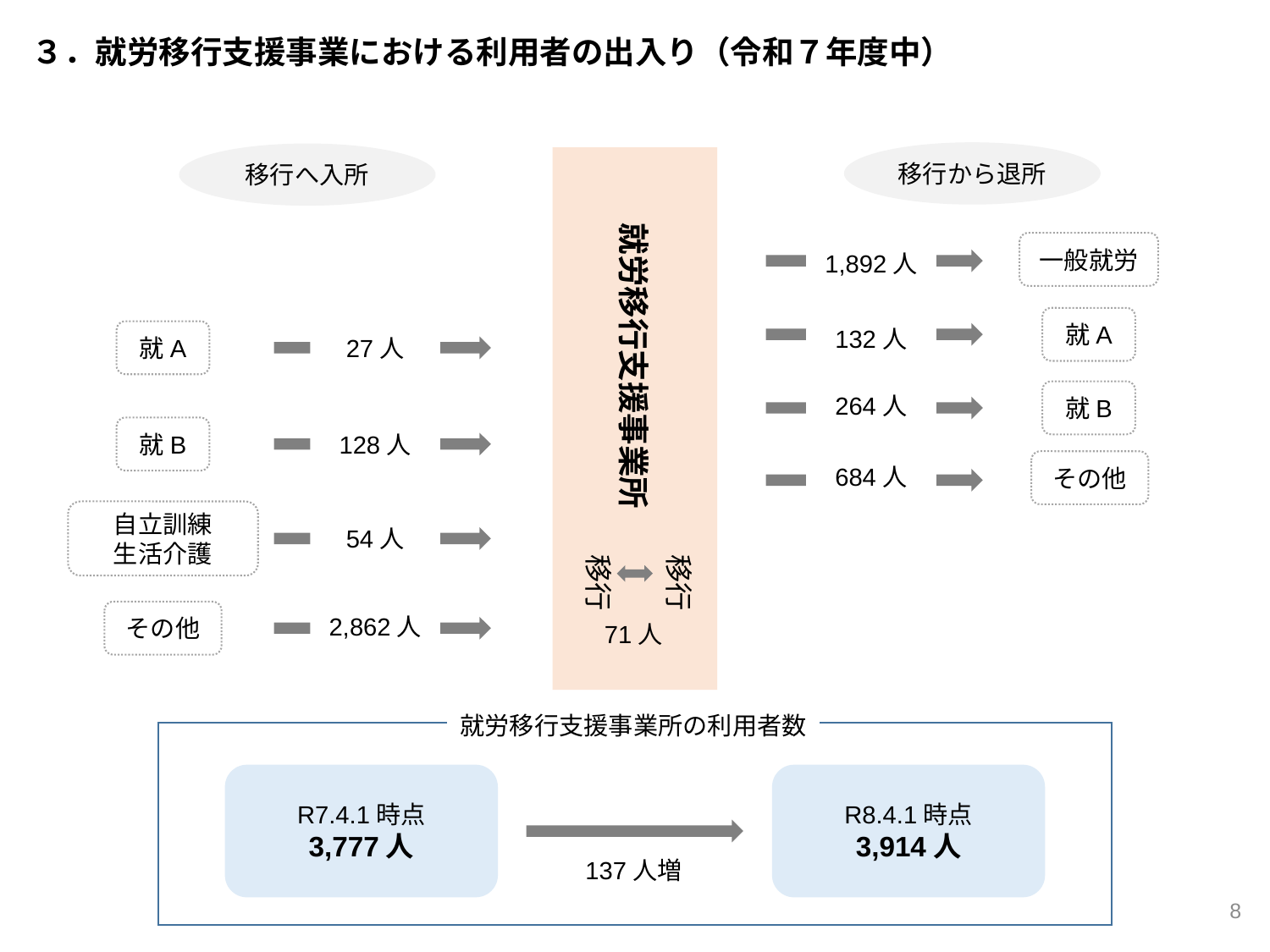

３．就労移行支援事業における利用者の出入り（令和７年度中）
移行から退所
移行へ入所
　　就労移行支援事業所
一般就労
1,892人

就A
132人
就A
27人

264人
就B

就B
128人

684人
その他

自立訓練
生活介護
54人

移行
移行

2,862人
その他
71人

就労移行支援事業所の利用者数

R7.4.1時点
3,777人
R8.4.1時点
3,914人

137人増
8